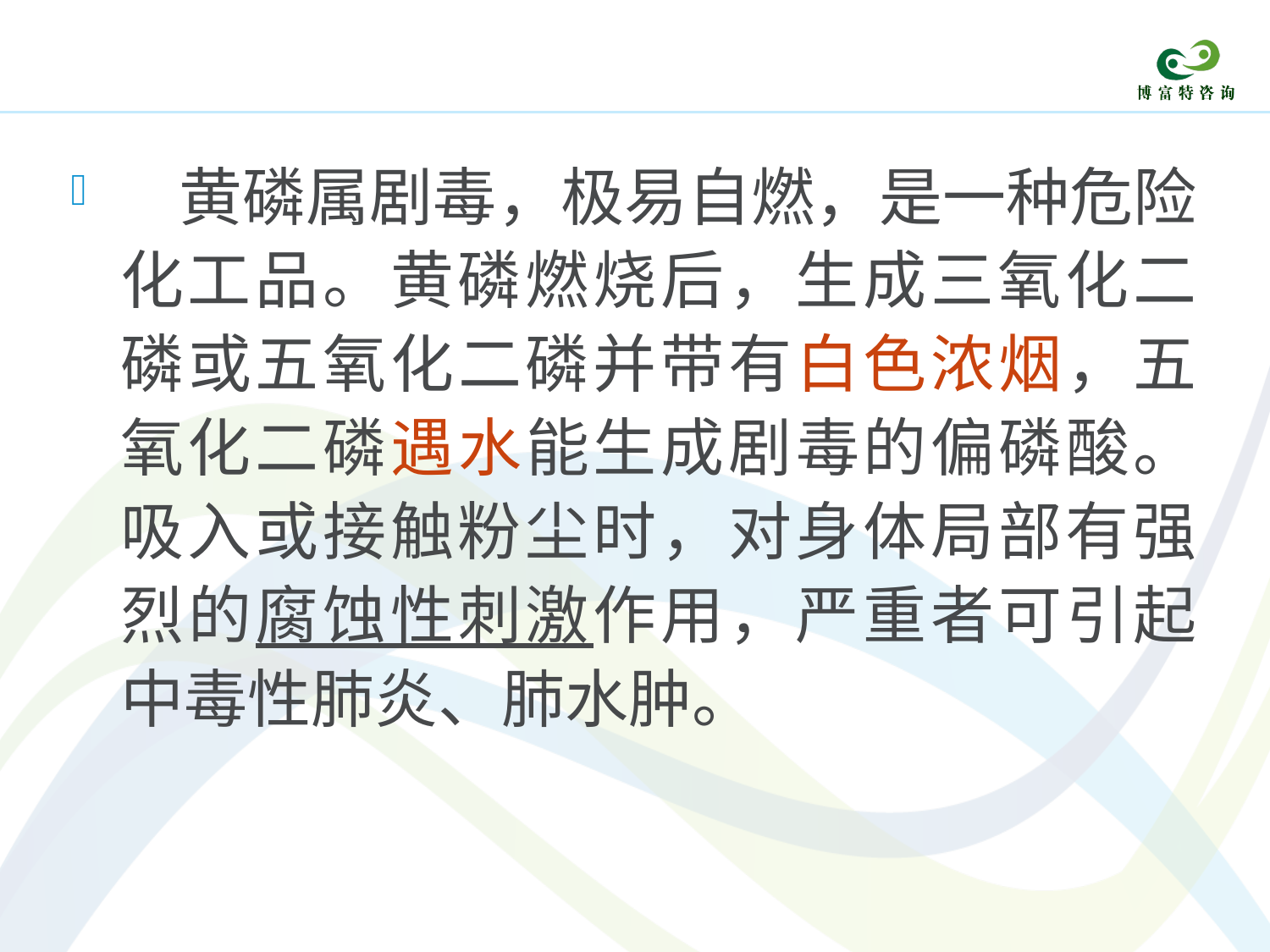

#
   黄磷属剧毒，极易自燃，是一种危险化工品。黄磷燃烧后，生成三氧化二磷或五氧化二磷并带有白色浓烟，五氧化二磷遇水能生成剧毒的偏磷酸。吸入或接触粉尘时，对身体局部有强烈的腐蚀性刺激作用，严重者可引起中毒性肺炎、肺水肿。